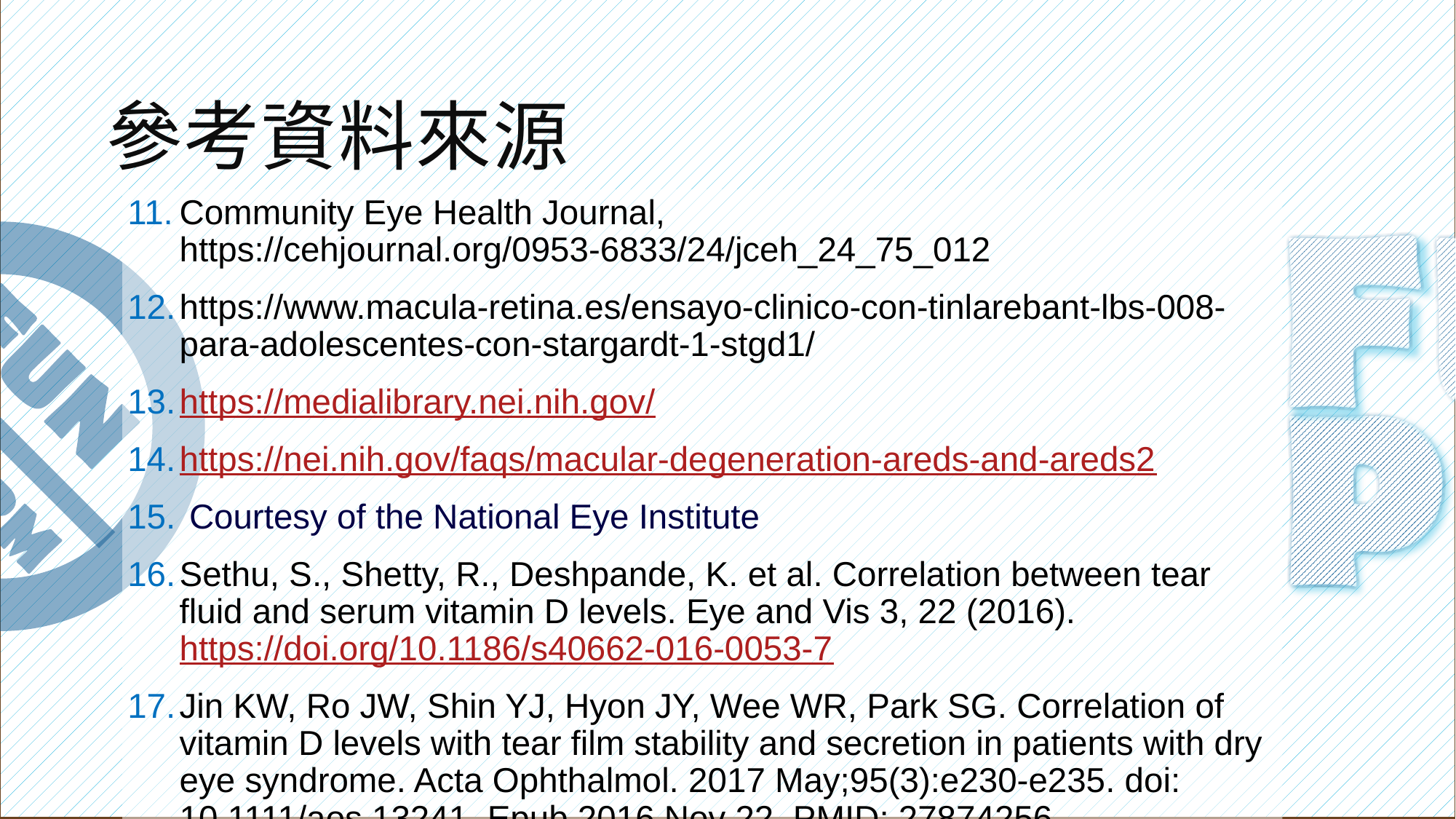

參考資料來源
Community Eye Health Journal, https://cehjournal.org/0953-6833/24/jceh_24_75_012
https://www.macula-retina.es/ensayo-clinico-con-tinlarebant-lbs-008-para-adolescentes-con-stargardt-1-stgd1/
https://medialibrary.nei.nih.gov/
https://nei.nih.gov/faqs/macular-degeneration-areds-and-areds2
 Courtesy of the National Eye Institute
Sethu, S., Shetty, R., Deshpande, K. et al. Correlation between tear fluid and serum vitamin D levels. Eye and Vis 3, 22 (2016). https://doi.org/10.1186/s40662-016-0053-7
Jin KW, Ro JW, Shin YJ, Hyon JY, Wee WR, Park SG. Correlation of vitamin D levels with tear film stability and secretion in patients with dry eye syndrome. Acta Ophthalmol. 2017 May;95(3):e230-e235. doi: 10.1111/aos.13241. Epub 2016 Nov 22. PMID: 27874256.